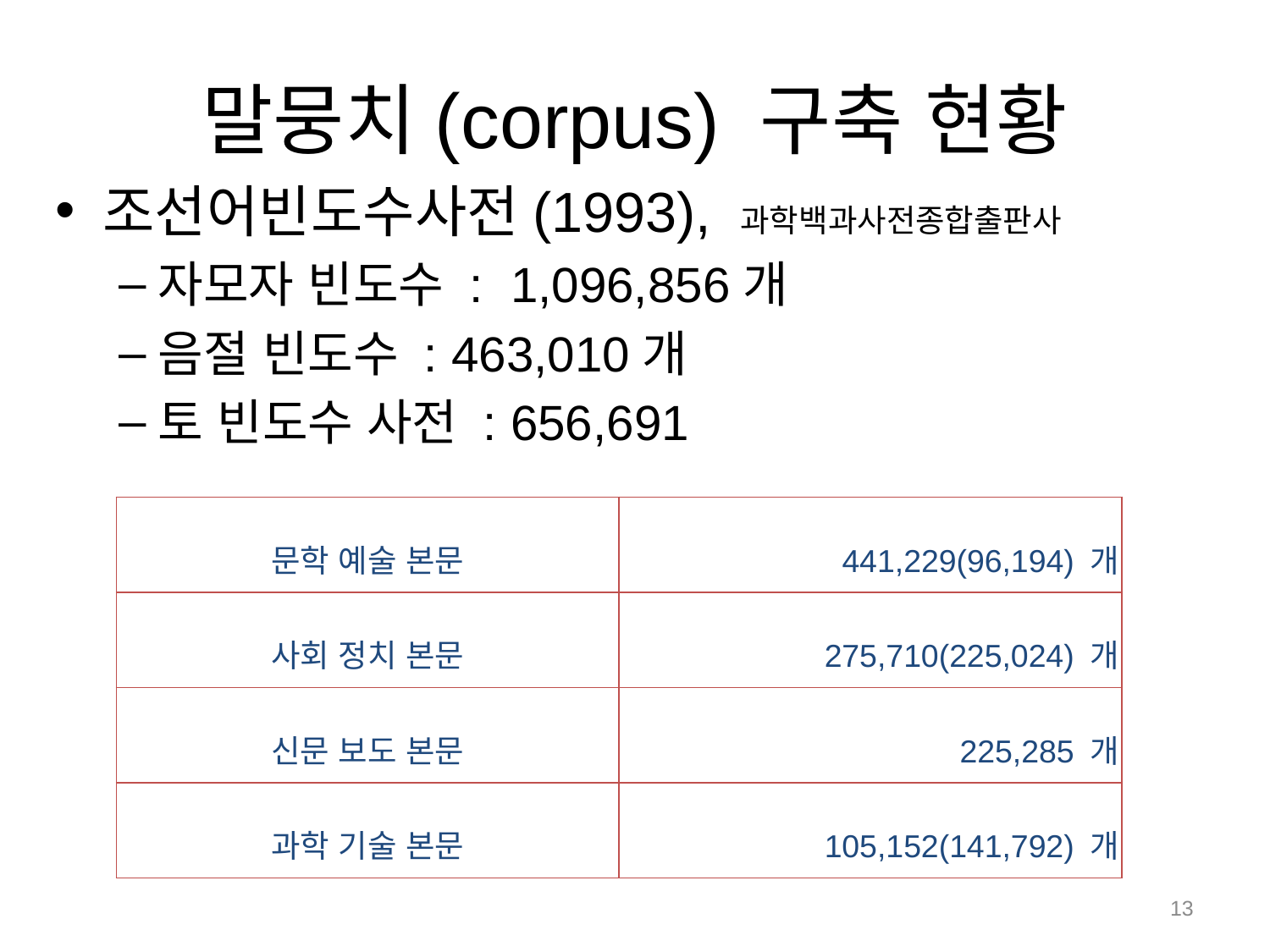

# 말뭉치(corpus) 구축 현황
조선어빈도수사전(1993), 과학백과사전종합출판사
자모자 빈도수 :  1,096,856개
음절 빈도수 : 463,010개
토 빈도수 사전 : 656,691
| 문학 예술 본문 | 441,229(96,194) 개 |
| --- | --- |
| 사회 정치 본문 | 275,710(225,024) 개 |
| 신문 보도 본문 | 225,285 개 |
| 과학 기술 본문 | 105,152(141,792) 개 |
13